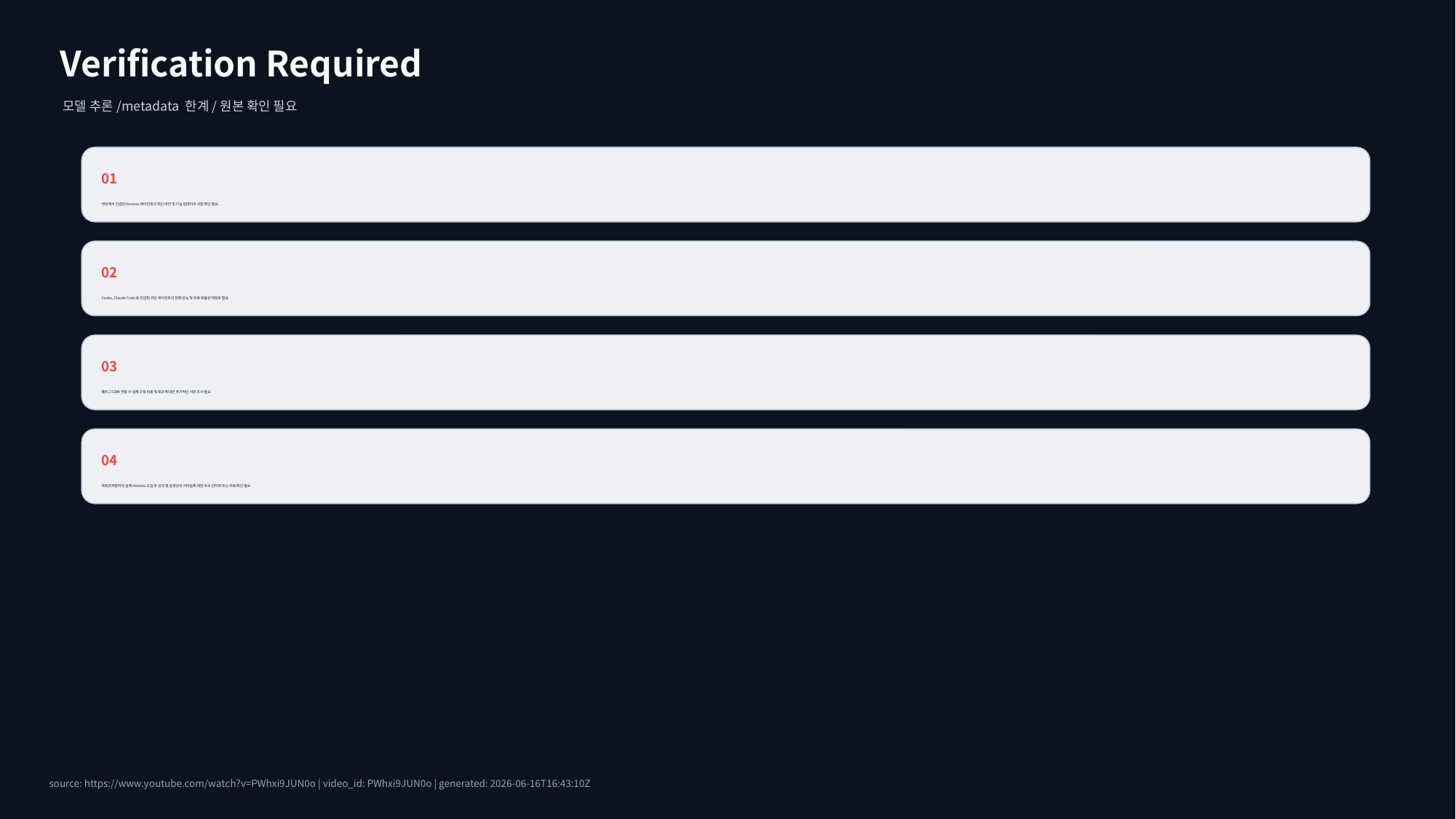

Verification Required
모델 추론/metadata 한계/원본 확인 필요

01
영상에서 언급된 Hermes 에이전트의 최신 버전 및 기능 업데이트 사항 확인 필요.

02
Codex, Claude Code 등 언급된 코딩 에이전트의 현재 성능 및 비용 효율성 재검토 필요.

03
플러그 CRM 연동 시 실제 구축 비용 및 ROI에 대한 추가적인 시장 조사 필요.

04
똑똑한개발자의 실제 Hermes 도입 후 성과 및 운영상의 어려움에 대한 후속 인터뷰 또는 자료 확인 필요.
source: https://www.youtube.com/watch?v=PWhxi9JUN0o | video_id: PWhxi9JUN0o | generated: 2026-06-16T16:43:10Z